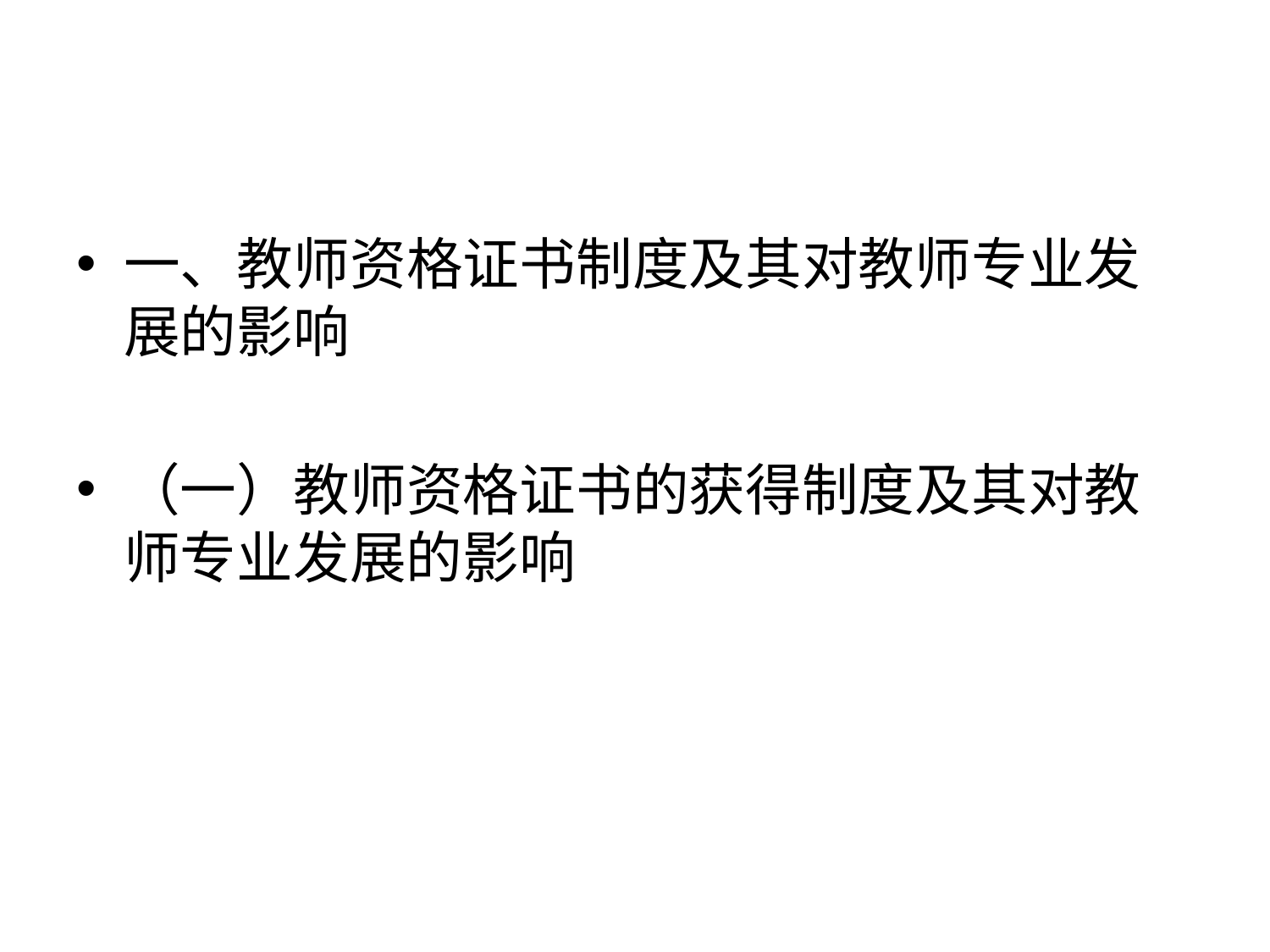

#
一、教师资格证书制度及其对教师专业发展的影响

（一）教师资格证书的获得制度及其对教师专业发展的影响